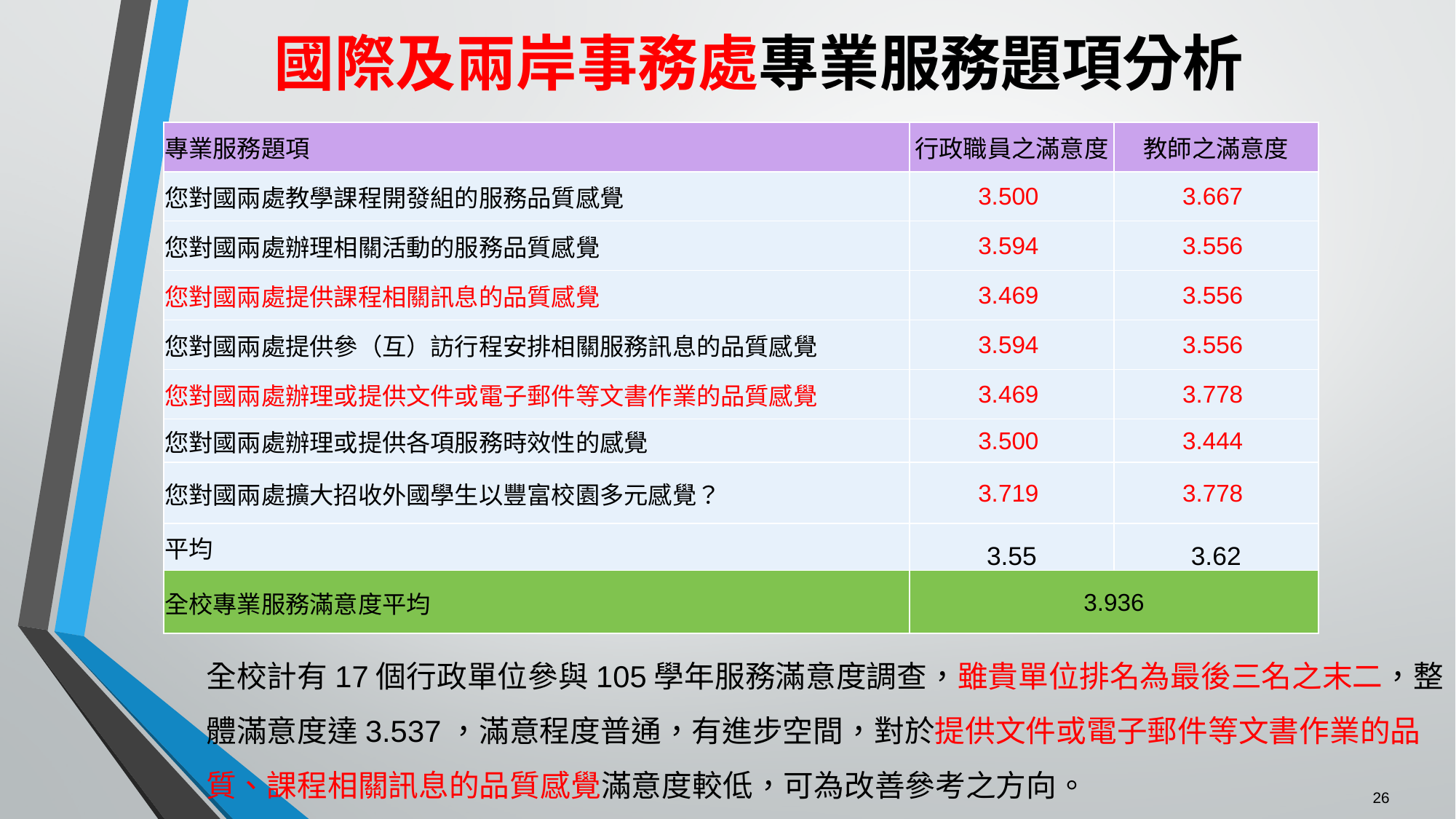

國際及兩岸事務處專業服務題項分析
| 專業服務題項 | 行政職員之滿意度 | 教師之滿意度 |
| --- | --- | --- |
| 您對國兩處教學課程開發組的服務品質感覺 | 3.500 | 3.667 |
| 您對國兩處辦理相關活動的服務品質感覺 | 3.594 | 3.556 |
| 您對國兩處提供課程相關訊息的品質感覺 | 3.469 | 3.556 |
| 您對國兩處提供參（互）訪行程安排相關服務訊息的品質感覺 | 3.594 | 3.556 |
| 您對國兩處辦理或提供文件或電子郵件等文書作業的品質感覺 | 3.469 | 3.778 |
| 您對國兩處辦理或提供各項服務時效性的感覺 | 3.500 | 3.444 |
| 您對國兩處擴大招收外國學生以豐富校園多元感覺？ | 3.719 | 3.778 |
| 平均 | 3.55 | 3.62 |
| 全校專業服務滿意度平均 | 3.936 |  |
全校計有17個行政單位參與105學年服務滿意度調查，雖貴單位排名為最後三名之末二，整體滿意度達3.537，滿意程度普通，有進步空間，對於提供文件或電子郵件等文書作業的品質、課程相關訊息的品質感覺滿意度較低，可為改善參考之方向。
26